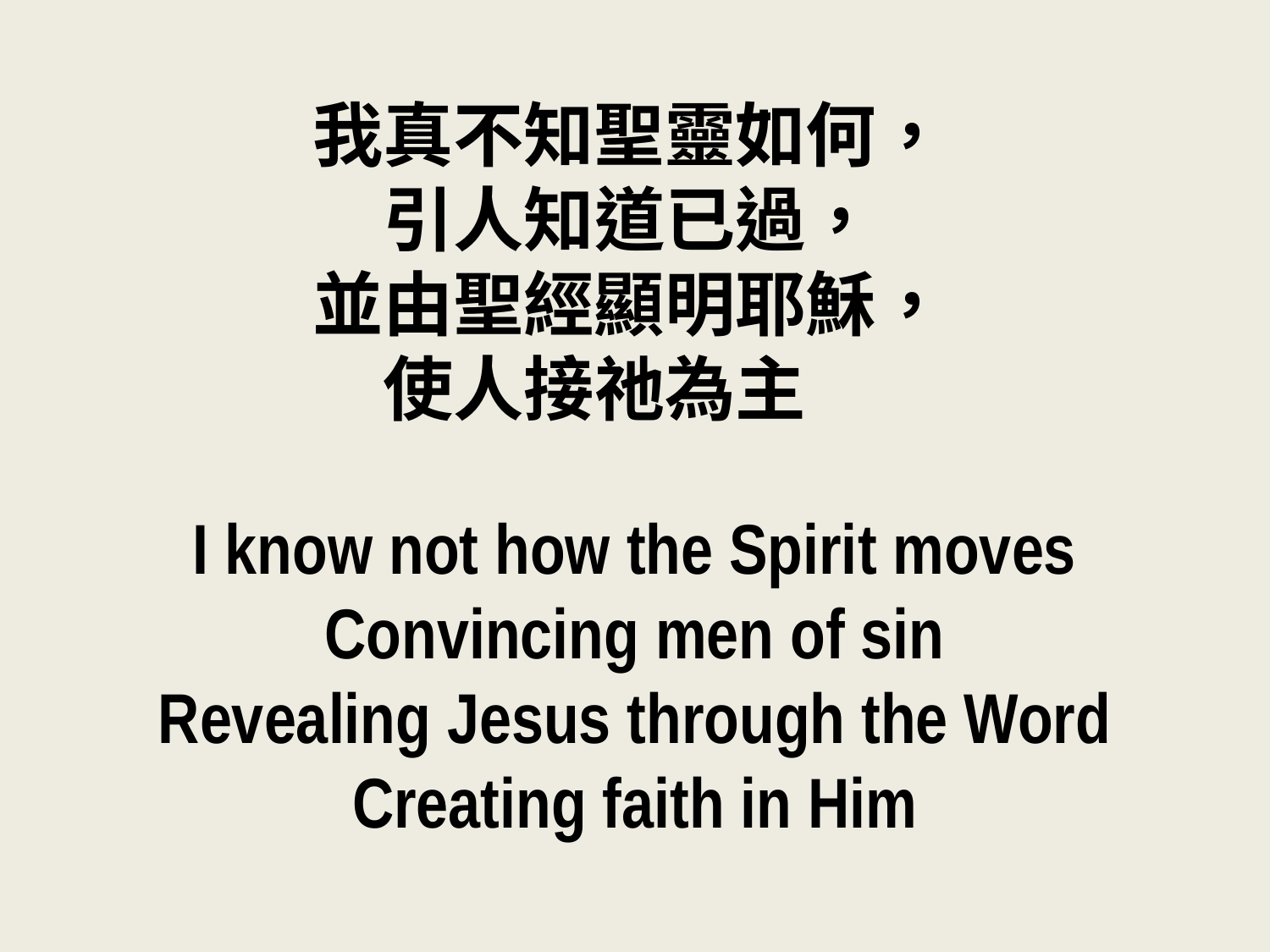

我真不知聖靈如何，
引人知道已過，
並由聖經顯明耶穌，
使人接祂為主
I know not how the Spirit moves
Convincing men of sin
Revealing Jesus through the Word
Creating faith in Him